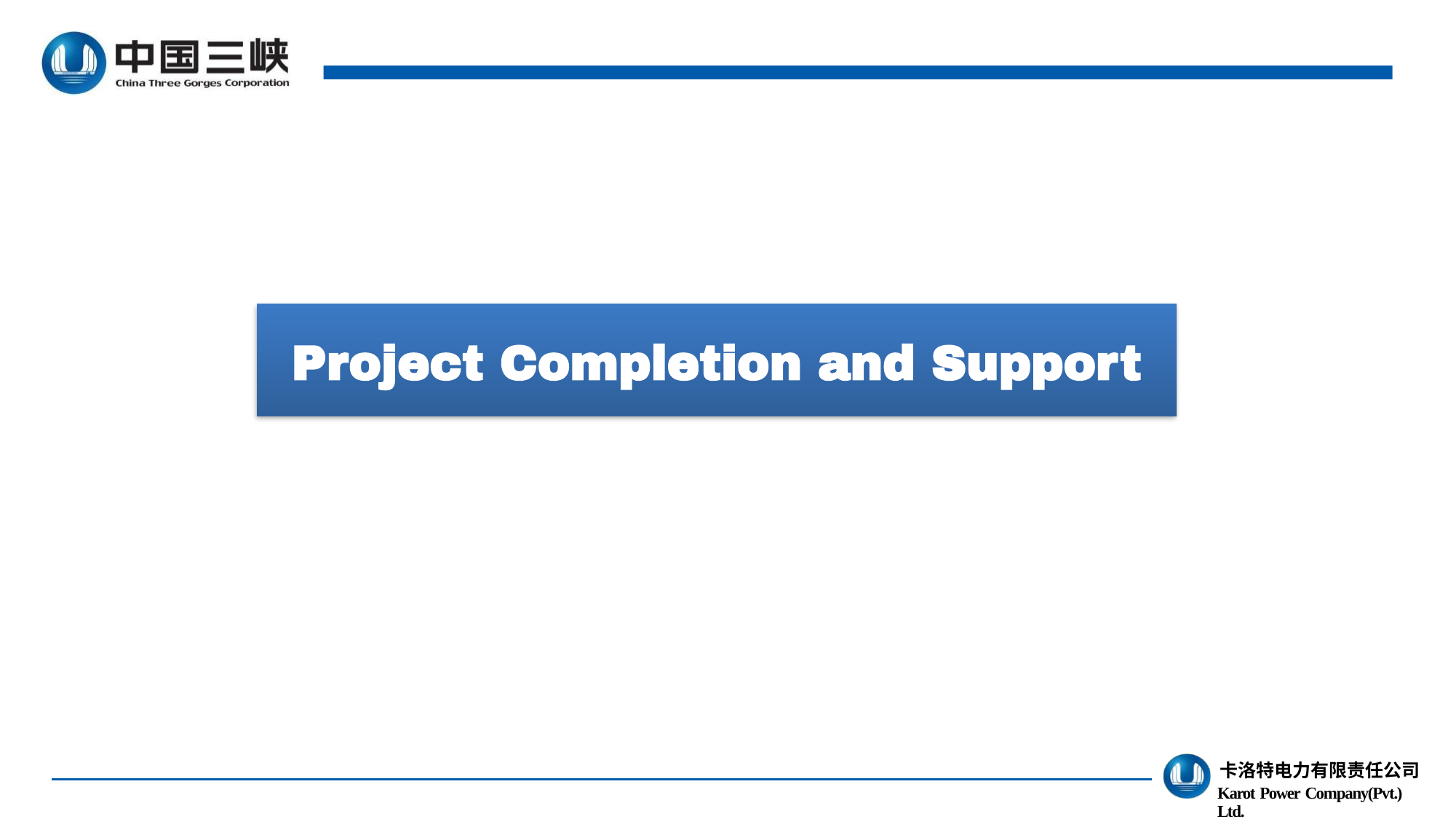

Project Completion and Support
卡洛特电力有限责任公司
Karot Power Company(Pvt.) Ltd.